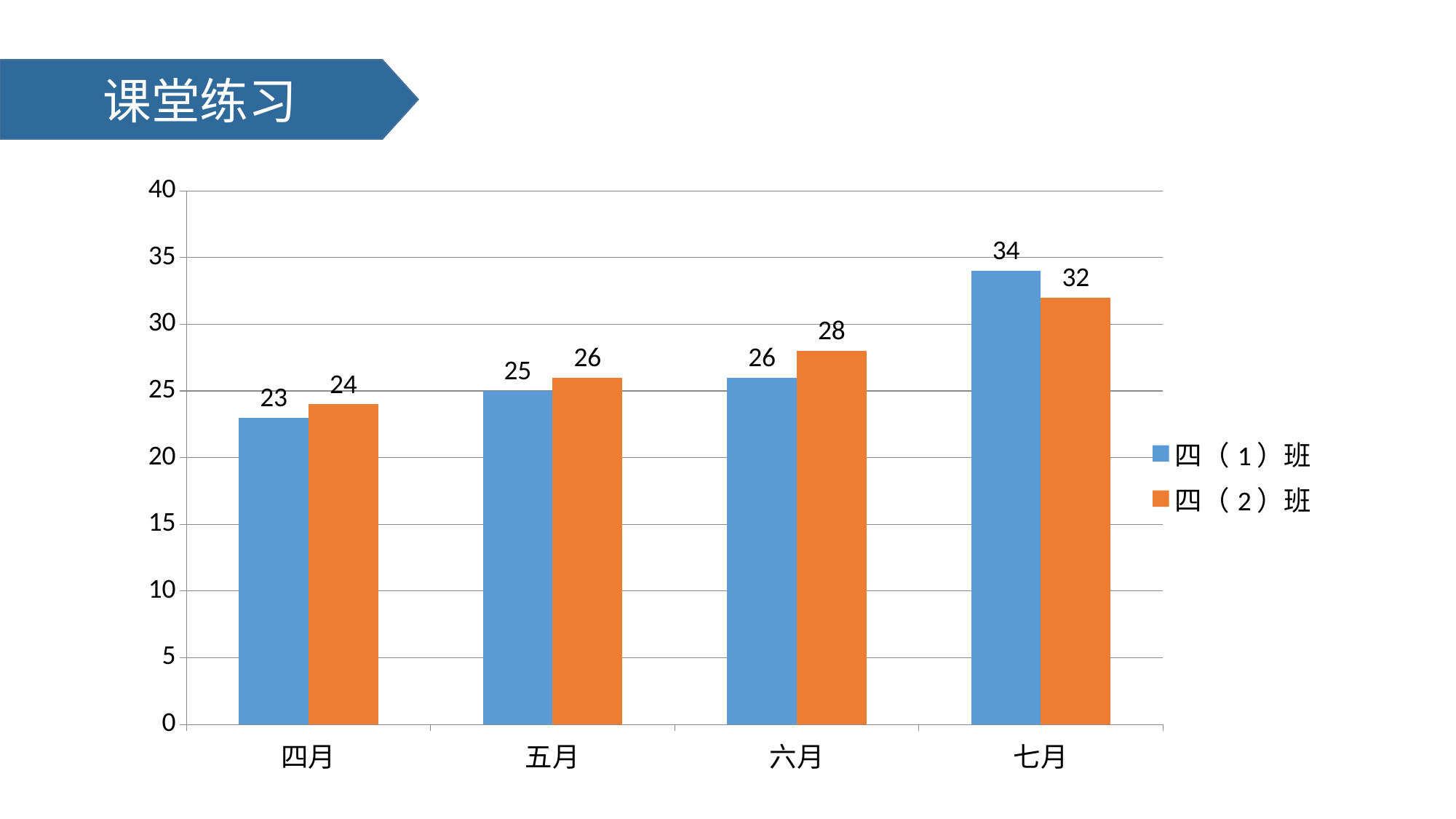

课堂练习

### Chart

| Category | 四（1）班 | 四（2）班 |
|---|---|---|
| 四月 | 23.0 | 24.0 |
| 五月 | 25.0 | 26.0 |
| 六月 | 26.0 | 28.0 |
| 七月 | 34.0 | 32.0 |